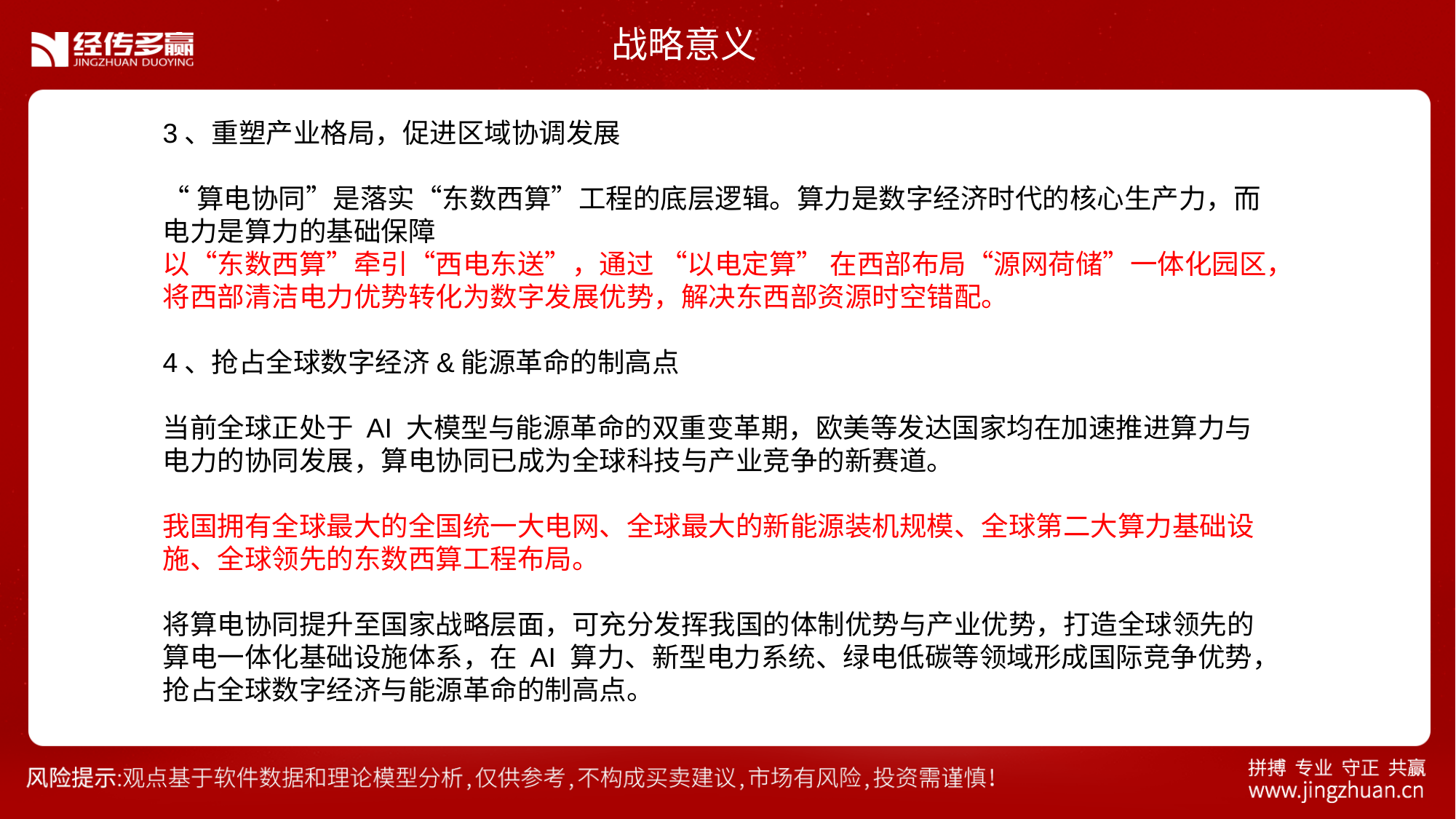

战略意义
3、重塑产业格局，促进区域协调发展

“算电协同”是落实“东数西算”工程的底层逻辑。算力是数字经济时代的核心生产力，而电力是算力的基础保障
以“东数西算”牵引“西电东送”，通过 “以电定算” 在西部布局“源网荷储”一体化园区，将西部清洁电力优势转化为数字发展优势，解决东西部资源时空错配。

4、抢占全球数字经济&能源革命的制高点

当前全球正处于 AI 大模型与能源革命的双重变革期，欧美等发达国家均在加速推进算力与电力的协同发展，算电协同已成为全球科技与产业竞争的新赛道。

我国拥有全球最大的全国统一大电网、全球最大的新能源装机规模、全球第二大算力基础设施、全球领先的东数西算工程布局。

将算电协同提升至国家战略层面，可充分发挥我国的体制优势与产业优势，打造全球领先的算电一体化基础设施体系，在 AI 算力、新型电力系统、绿电低碳等领域形成国际竞争优势，抢占全球数字经济与能源革命的制高点。